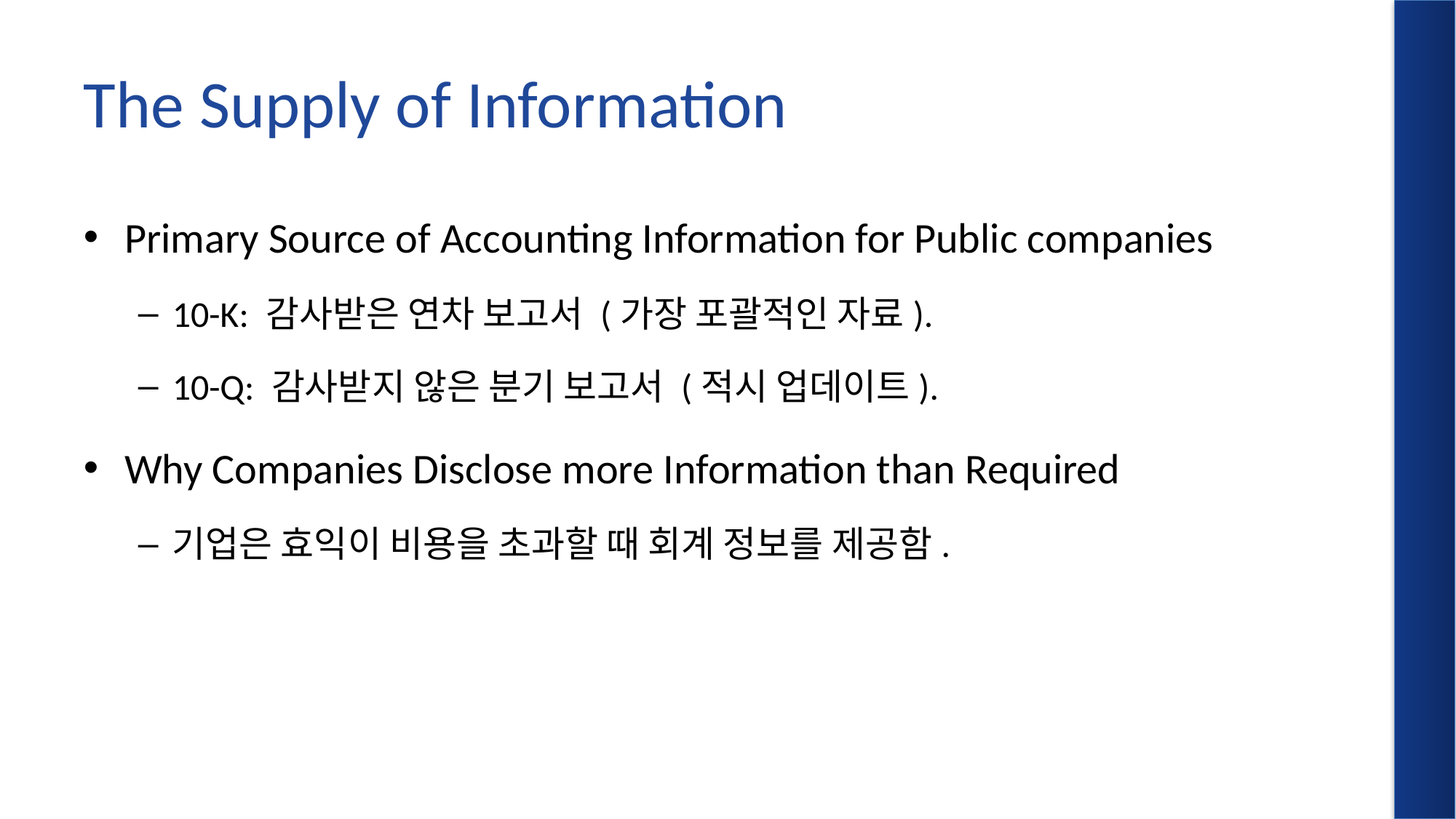

# The Supply of Information
Primary Source of Accounting Information for Public companies
10-K: 감사받은 연차 보고서 (가장 포괄적인 자료).
10-Q: 감사받지 않은 분기 보고서 (적시 업데이트).
Why Companies Disclose more Information than Required
기업은 효익이 비용을 초과할 때 회계 정보를 제공함.